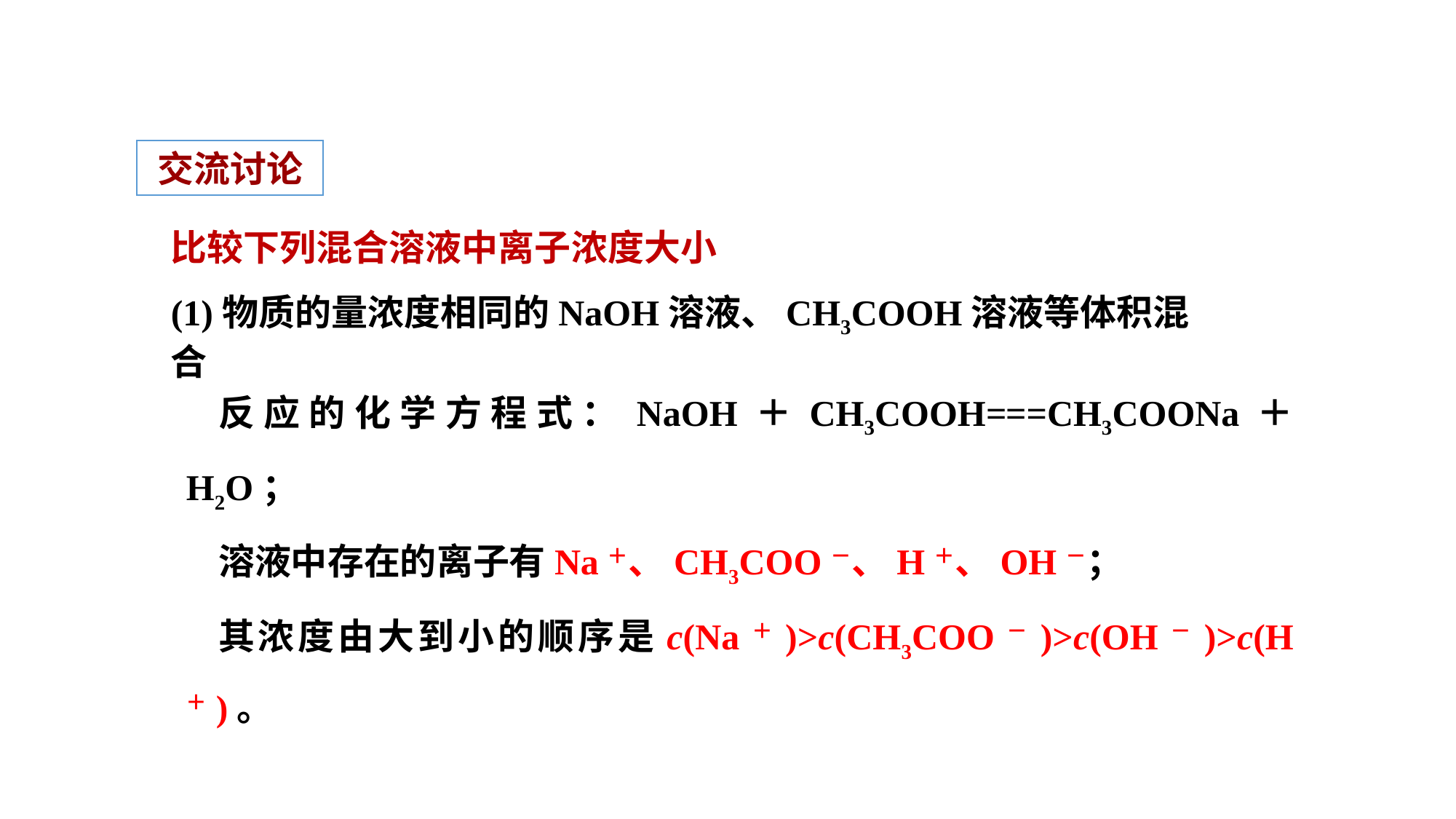

交流讨论
比较下列混合溶液中离子浓度大小
(1)物质的量浓度相同的NaOH溶液、CH3COOH溶液等体积混合
反应的化学方程式：NaOH＋CH3COOH===CH3COONa＋H2O；
溶液中存在的离子有Na＋、CH3COO－、H＋、OH－；
其浓度由大到小的顺序是c(Na＋)>c(CH3COO－)>c(OH－)>c(H＋)。